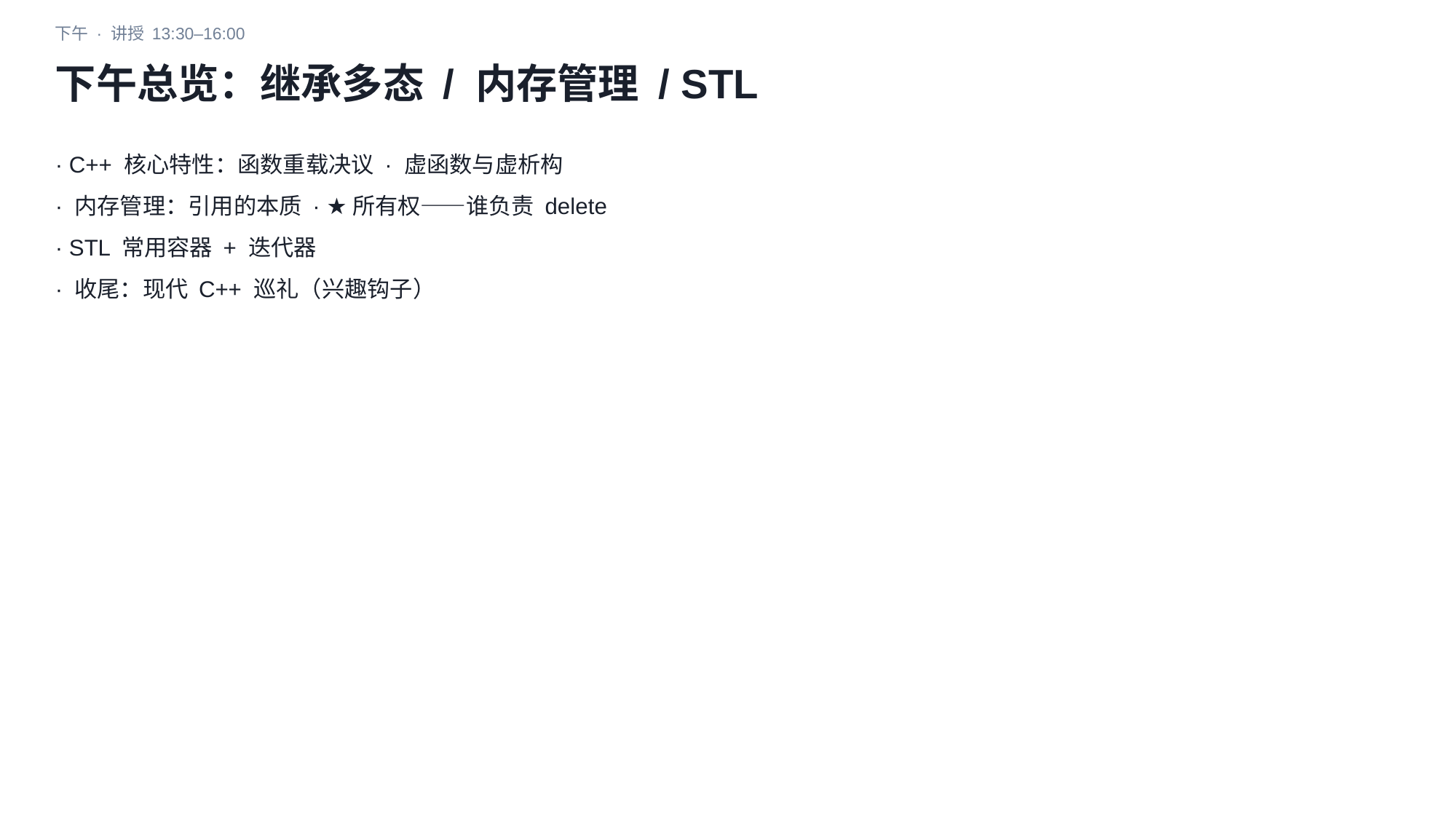

下午 · 讲授 13:30–16:00
下午总览：继承多态 / 内存管理 / STL
· C++ 核心特性：函数重载决议 · 虚函数与虚析构
· 内存管理：引用的本质 · ★所有权——谁负责 delete
· STL 常用容器 + 迭代器
· 收尾：现代 C++ 巡礼（兴趣钩子）